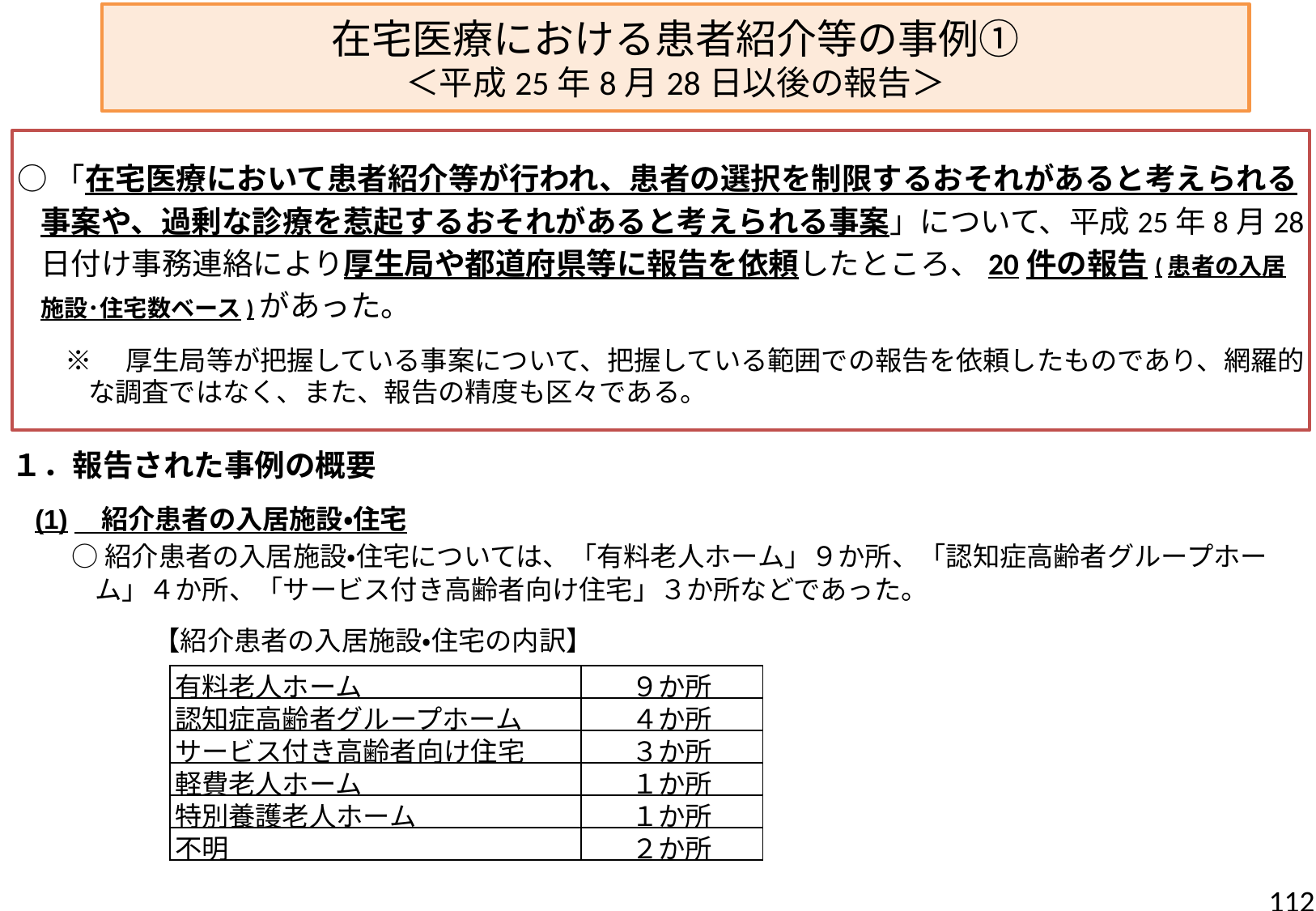

# 在宅医療における患者紹介等の事例① ＜平成25年8月28日以後の報告＞
○「在宅医療において患者紹介等が行われ、患者の選択を制限するおそれがあると考えられる事案や、過剰な診療を惹起するおそれがあると考えられる事案」について、平成25年8月28日付け事務連絡により厚生局や都道府県等に報告を依頼したところ、20件の報告(患者の入居施設･住宅数ベース)があった。
※　厚生局等が把握している事案について、把握している範囲での報告を依頼したものであり、網羅的な調査ではなく、また、報告の精度も区々である。
１．報告された事例の概要
(1)　紹介患者の入居施設・住宅
○紹介患者の入居施設・住宅については、「有料老人ホーム」９か所、「認知症高齢者グループホーム」４か所、「サービス付き高齢者向け住宅」３か所などであった。
【紹介患者の入居施設・住宅の内訳】
| 有料老人ホーム | ９か所 |
| --- | --- |
| 認知症高齢者グループホーム | ４か所 |
| サービス付き高齢者向け住宅 | ３か所 |
| 軽費老人ホーム | １か所 |
| 特別養護老人ホーム | １か所 |
| 不明 | ２か所 |
112